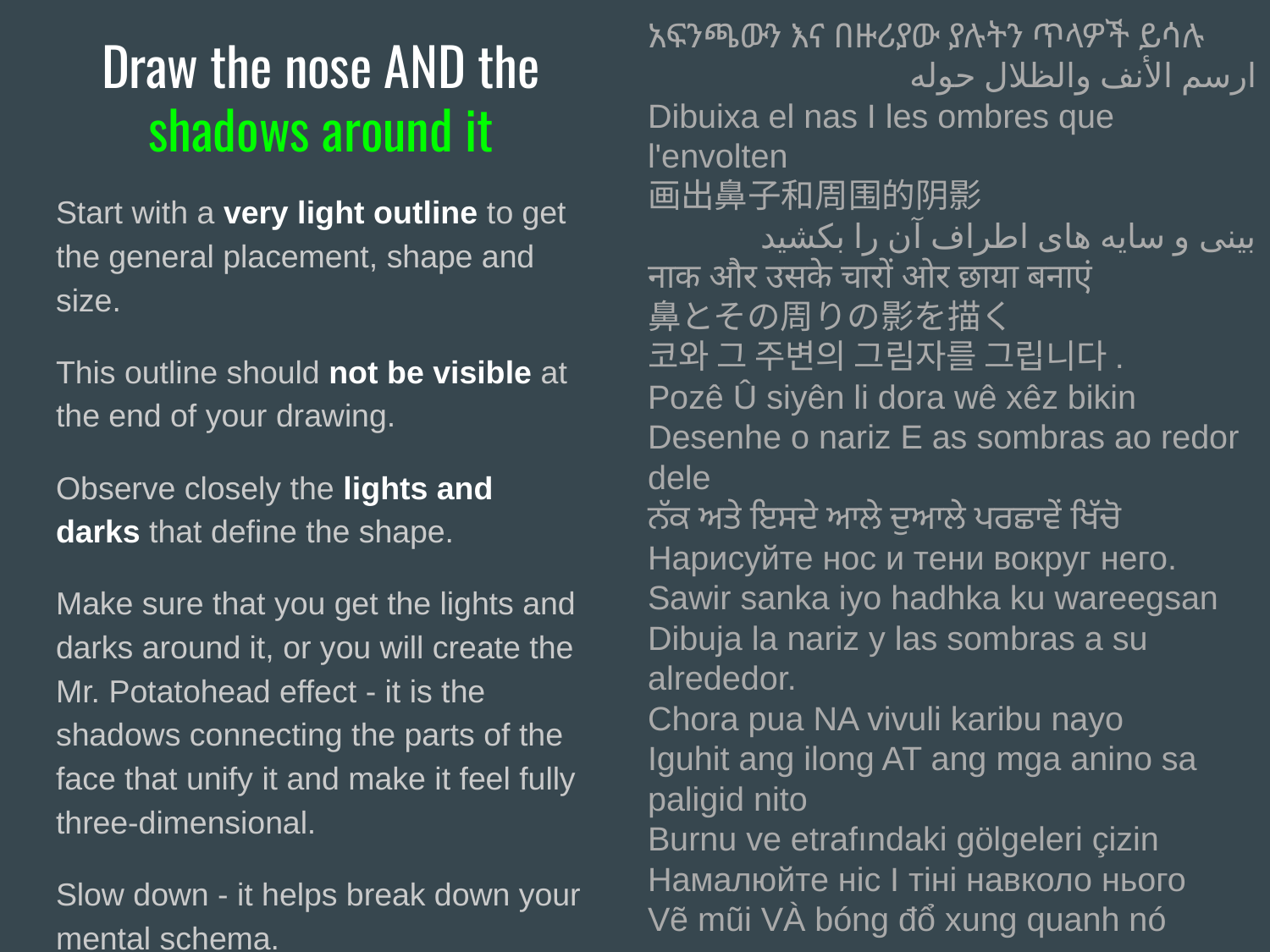

አፍንጫውን እና በዙሪያው ያሉትን ጥላዎች ይሳሉ
ارسم الأنف والظلال حوله
Dibuixa el nas I les ombres que l'envolten
画出鼻子和周围的阴影
بینی و سایه های اطراف آن را بکشید
नाक और उसके चारों ओर छाया बनाएं
鼻とその周りの影を描く
코와 그 주변의 그림자를 그립니다.
Pozê Û siyên li dora wê xêz bikin
Desenhe o nariz E as sombras ao redor dele
ਨੱਕ ਅਤੇ ਇਸਦੇ ਆਲੇ ਦੁਆਲੇ ਪਰਛਾਵੇਂ ਖਿੱਚੋ
Нарисуйте нос и тени вокруг него.
Sawir sanka iyo hadhka ku wareegsan
Dibuja la nariz y las sombras a su alrededor.
Chora pua NA vivuli karibu nayo
Iguhit ang ilong AT ang mga anino sa paligid nito
Burnu ve etrafındaki gölgeleri çizin
Намалюйте ніс І тіні навколо нього
Vẽ mũi VÀ bóng đổ xung quanh nó
Draw the nose AND the shadows around it
Start with a very light outline to get the general placement, shape and size.
This outline should not be visible at the end of your drawing.
Observe closely the lights and darks that define the shape.
Make sure that you get the lights and darks around it, or you will create the Mr. Potatohead effect - it is the shadows connecting the parts of the face that unify it and make it feel fully three-dimensional.
Slow down - it helps break down your mental schema.